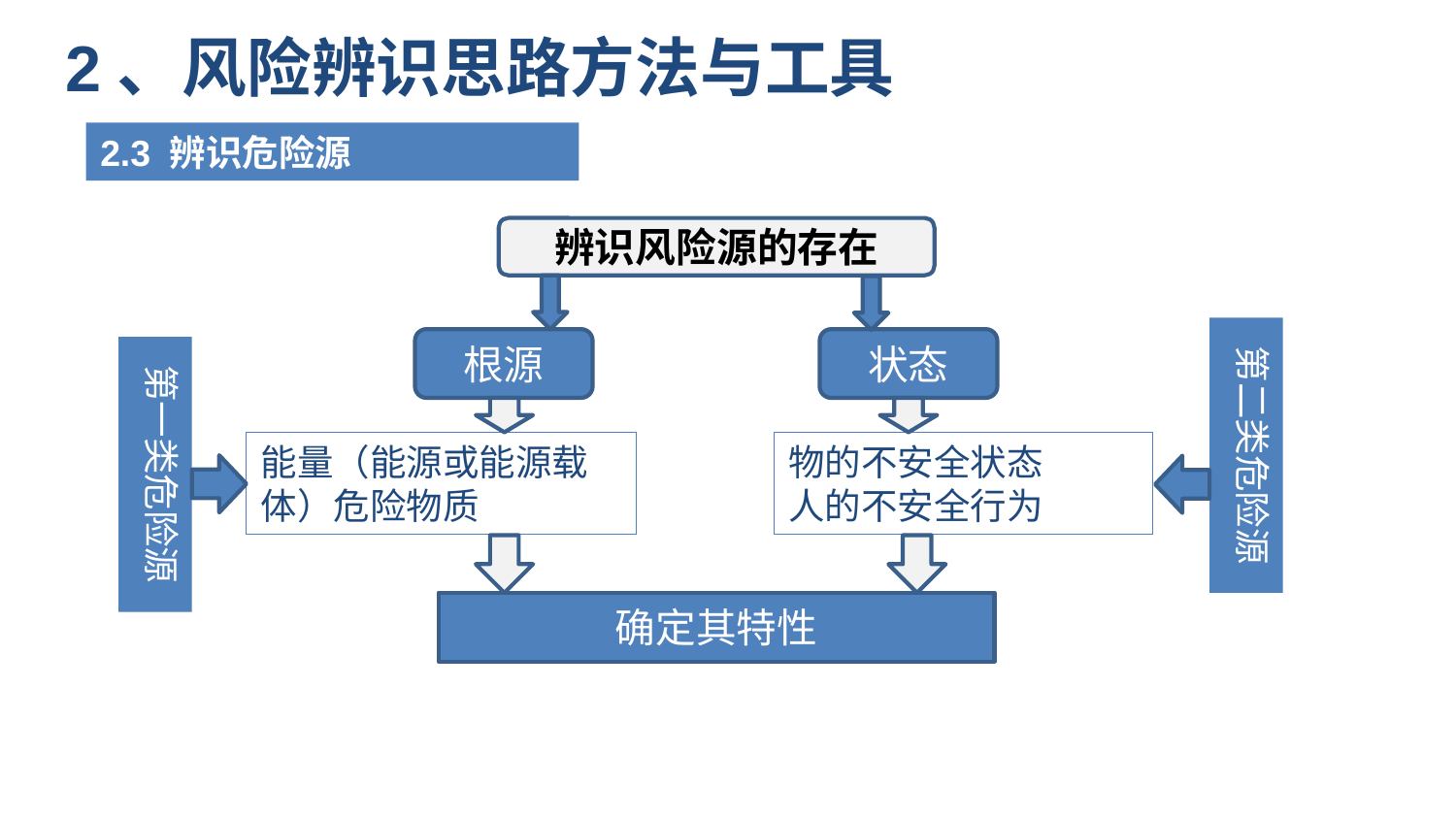

2、风险辨识思路方法与工具
2.3 辨识危险源
辨识风险源的存在

第二类危险源
根源
状态
第一类危险源

能量（能源或能源载体）危险物质
物的不安全状态
人的不安全行为

确定其特性